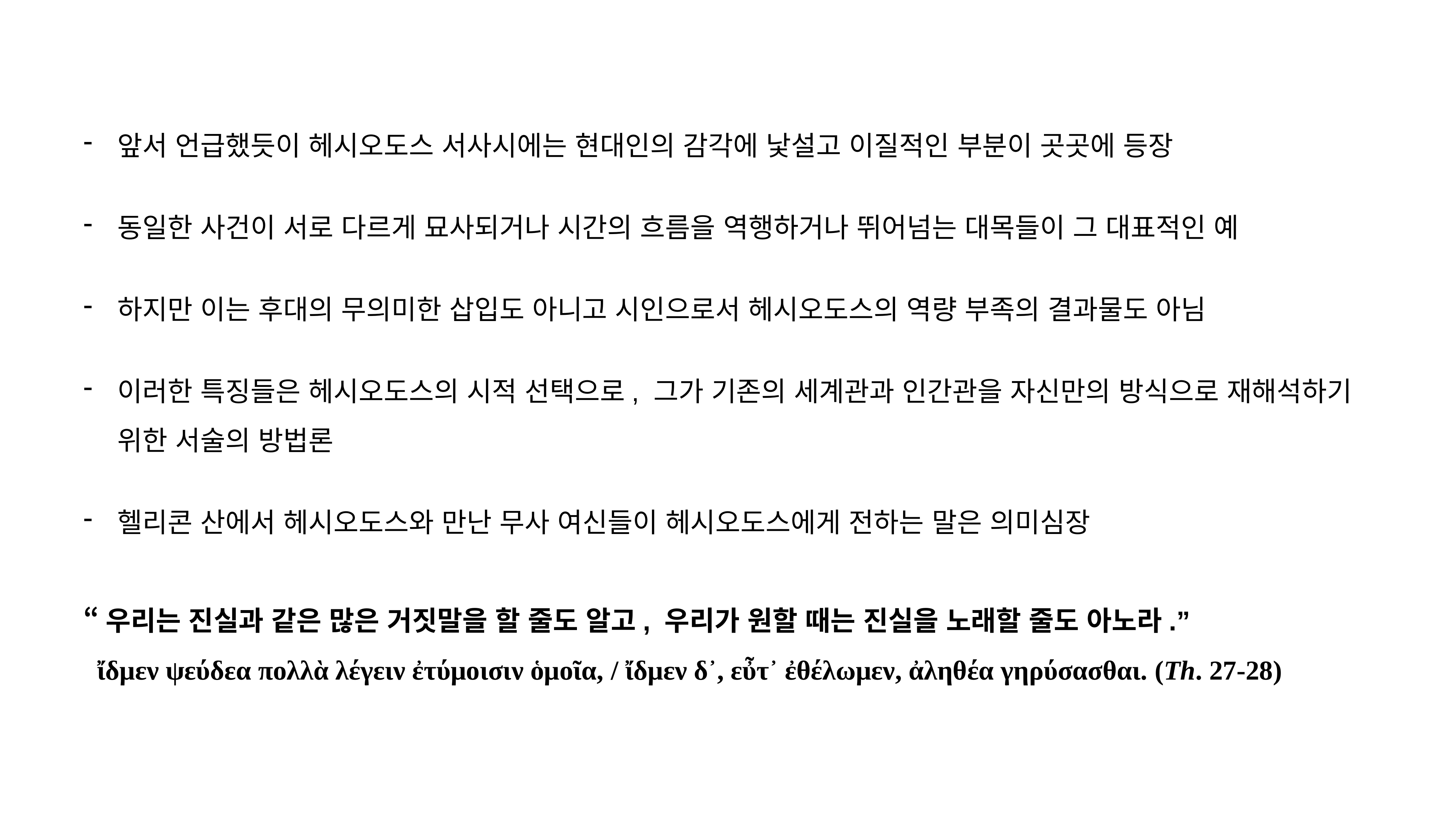

앞서 언급했듯이 헤시오도스 서사시에는 현대인의 감각에 낯설고 이질적인 부분이 곳곳에 등장

동일한 사건이 서로 다르게 묘사되거나 시간의 흐름을 역행하거나 뛰어넘는 대목들이 그 대표적인 예

하지만 이는 후대의 무의미한 삽입도 아니고 시인으로서 헤시오도스의 역량 부족의 결과물도 아님

이러한 특징들은 헤시오도스의 시적 선택으로, 그가 기존의 세계관과 인간관을 자신만의 방식으로 재해석하기 위한 서술의 방법론

헬리콘 산에서 헤시오도스와 만난 무사 여신들이 헤시오도스에게 전하는 말은 의미심장

“우리는 진실과 같은 많은 거짓말을 할 줄도 알고, 우리가 원할 때는 진실을 노래할 줄도 아노라.”
  ἴδμεν ψεύδεα πολλὰ λέγειν ἐτύμοισιν ὁμοῖα, / ἴδμεν δ᾽, εὖτ᾽ ἐθέλωμεν, ἀληθέα γηρύσασθαι. (Th. 27-28)